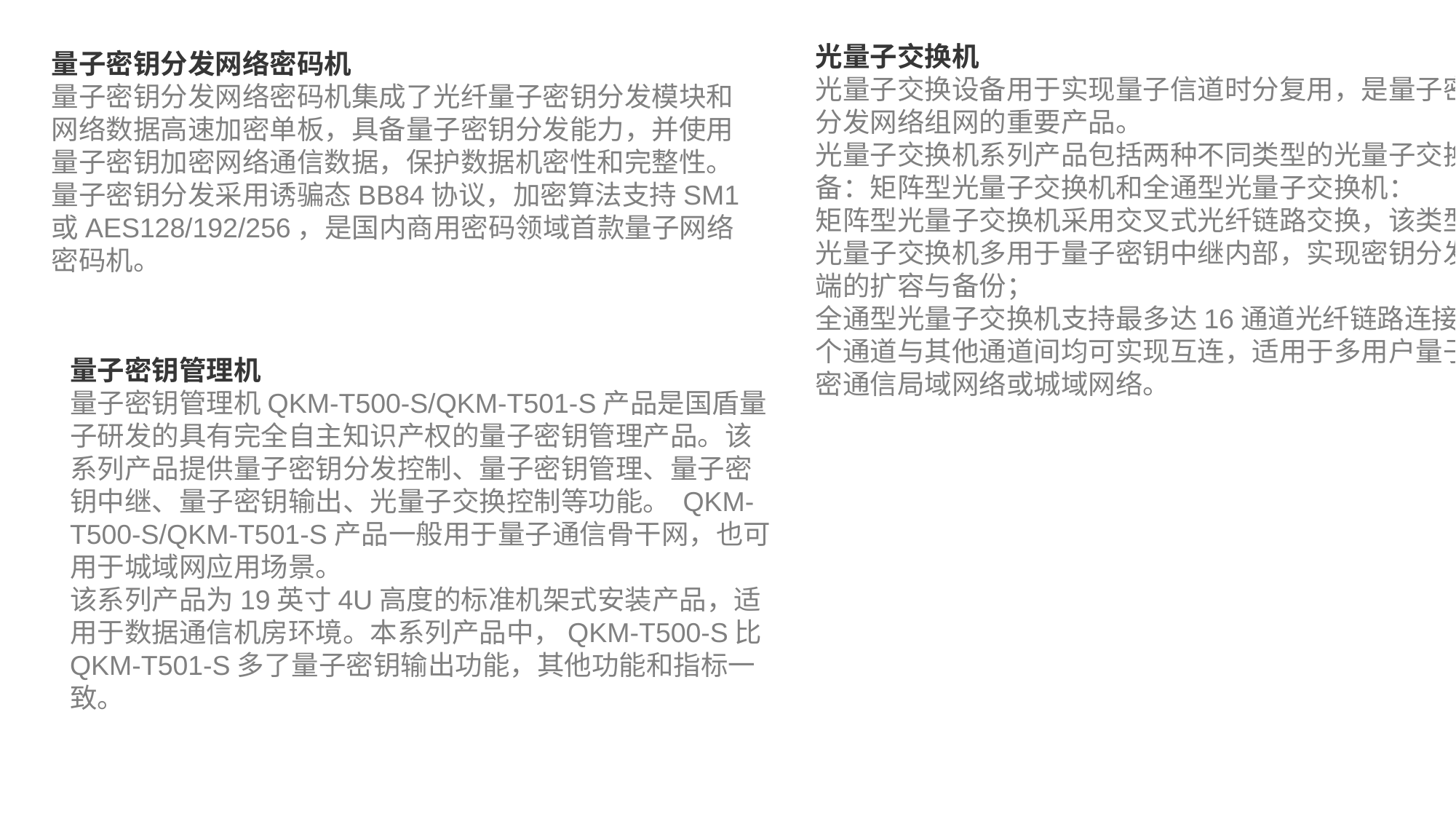

光量子交换机
光量子交换设备用于实现量子信道时分复用，是量子密钥分发网络组网的重要产品。
光量子交换机系列产品包括两种不同类型的光量子交换设备：矩阵型光量子交换机和全通型光量子交换机：
矩阵型光量子交换机采用交叉式光纤链路交换，该类型的光量子交换机多用于量子密钥中继内部，实现密钥分发终端的扩容与备份；
全通型光量子交换机支持最多达16通道光纤链路连接，每个通道与其他通道间均可实现互连，适用于多用户量子保密通信局域网络或城域网络。
量子密钥分发网络密码机
量子密钥分发网络密码机集成了光纤量子密钥分发模块和网络数据高速加密单板，具备量子密钥分发能力，并使用量子密钥加密网络通信数据，保护数据机密性和完整性。量子密钥分发采用诱骗态BB84协议，加密算法支持SM1或AES128/192/256，是国内商用密码领域首款量子网络密码机。
量子密钥管理机
量子密钥管理机QKM-T500-S/QKM-T501-S产品是国盾量子研发的具有完全自主知识产权的量子密钥管理产品。该系列产品提供量子密钥分发控制、量子密钥管理、量子密钥中继、量子密钥输出、光量子交换控制等功能。 QKM-T500-S/QKM-T501-S产品一般用于量子通信骨干网，也可用于城域网应用场景。
该系列产品为19英寸4U高度的标准机架式安装产品，适用于数据通信机房环境。本系列产品中，QKM-T500-S比QKM-T501-S多了量子密钥输出功能，其他功能和指标一致。